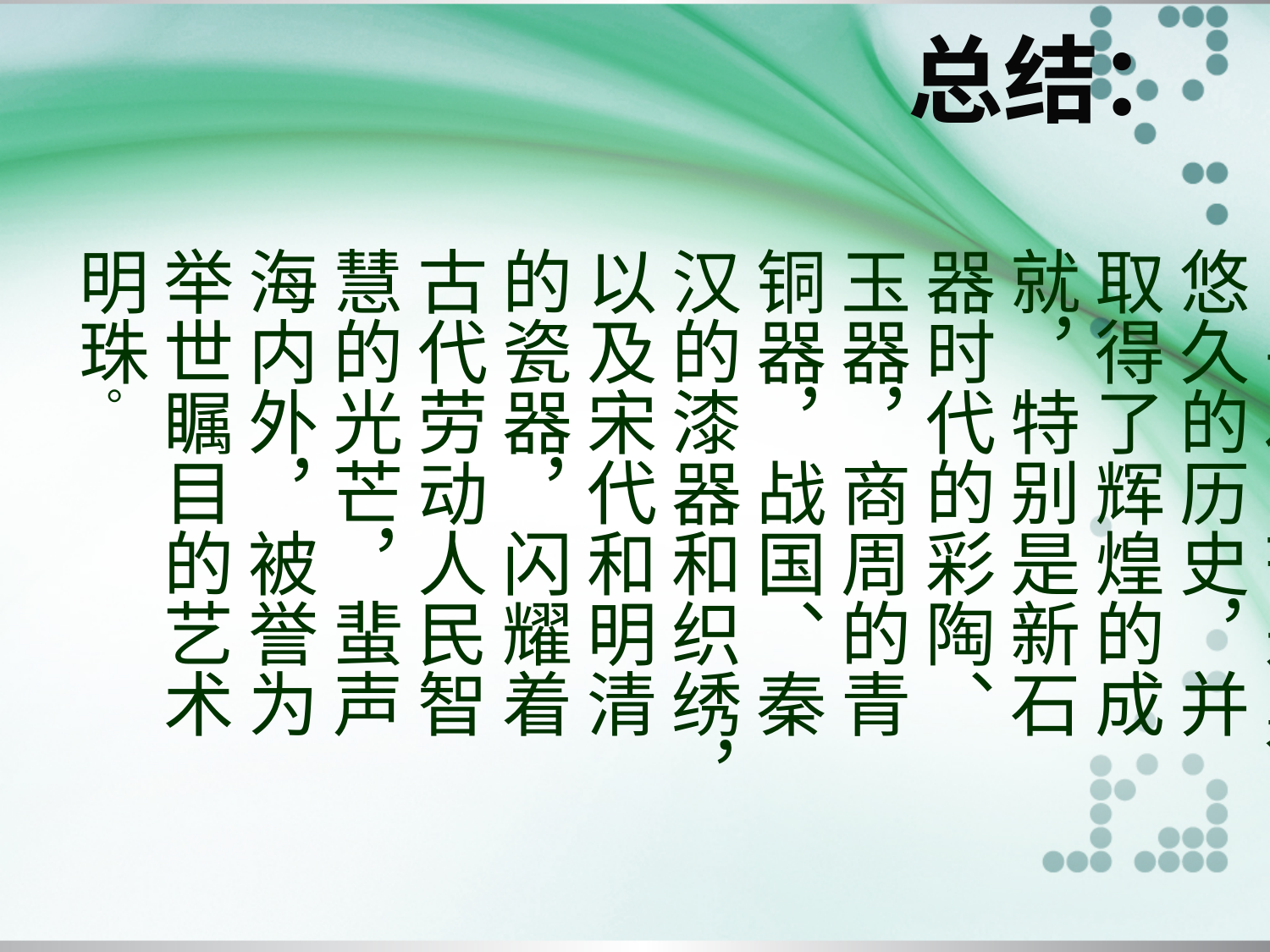

# 总结：
中国古代工艺有着悠久的历史，并取得了辉煌的成就，特别是新石器时代的彩陶、玉器，商周的青铜器，战国、秦汉的漆器和织绣，以及宋代和明清的瓷器，闪耀着古代劳动人民智慧的光芒，蜚声海内外，被誉为举世瞩目的艺术明珠。